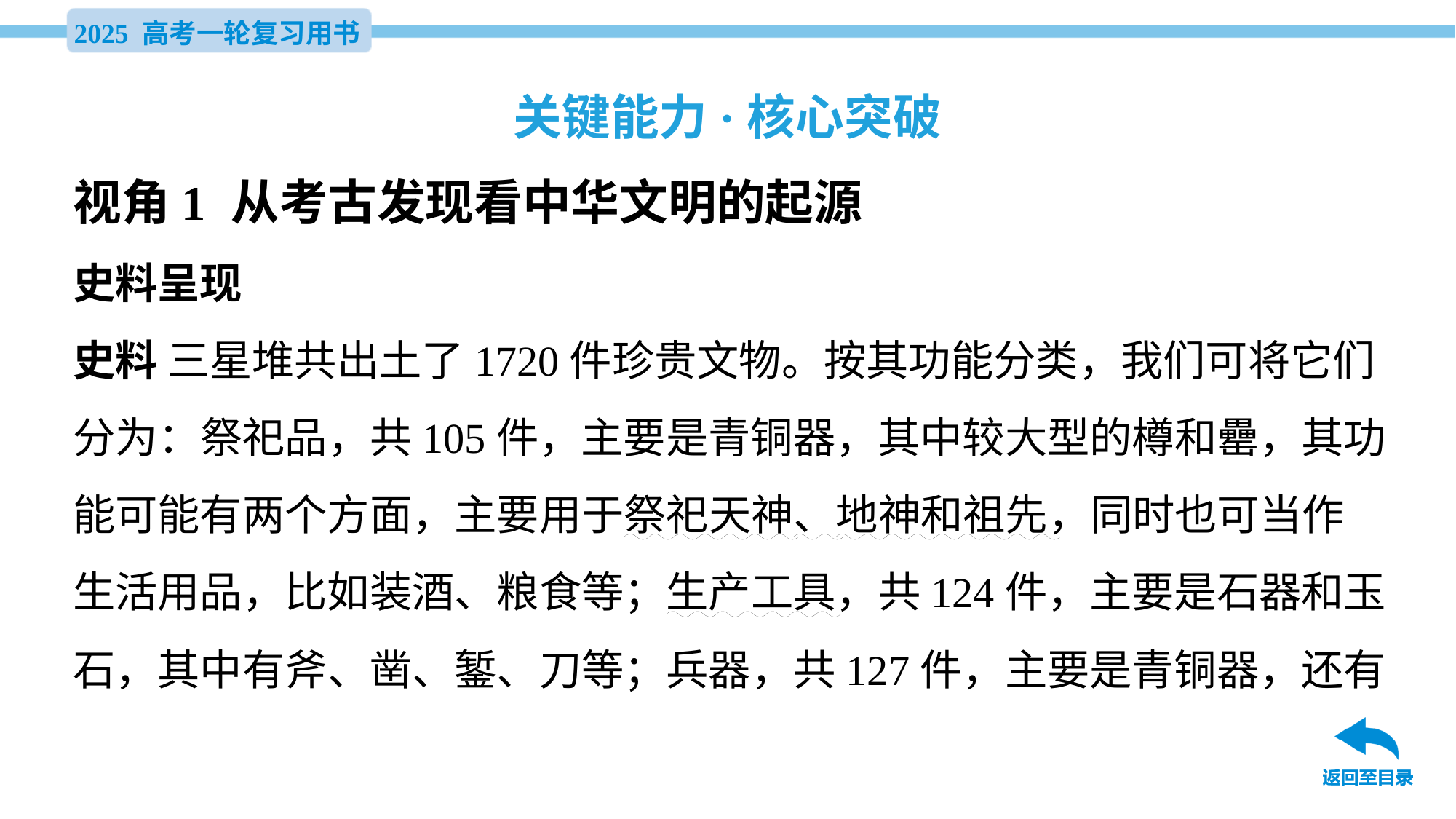

关键能力·核心突破
视角1 从考古发现看中华文明的起源
史料呈现
史料 三星堆共出土了1720件珍贵文物。按其功能分类，我们可将它们
分为：祭祀品，共105件，主要是青铜器，其中较大型的樽和罍，其功
能可能有两个方面，主要用于祭祀天神、地神和祖先，同时也可当作
生活用品，比如装酒、粮食等；生产工具，共124件，主要是石器和玉
石，其中有斧、凿、錾、刀等；兵器，共127件，主要是青铜器，还有